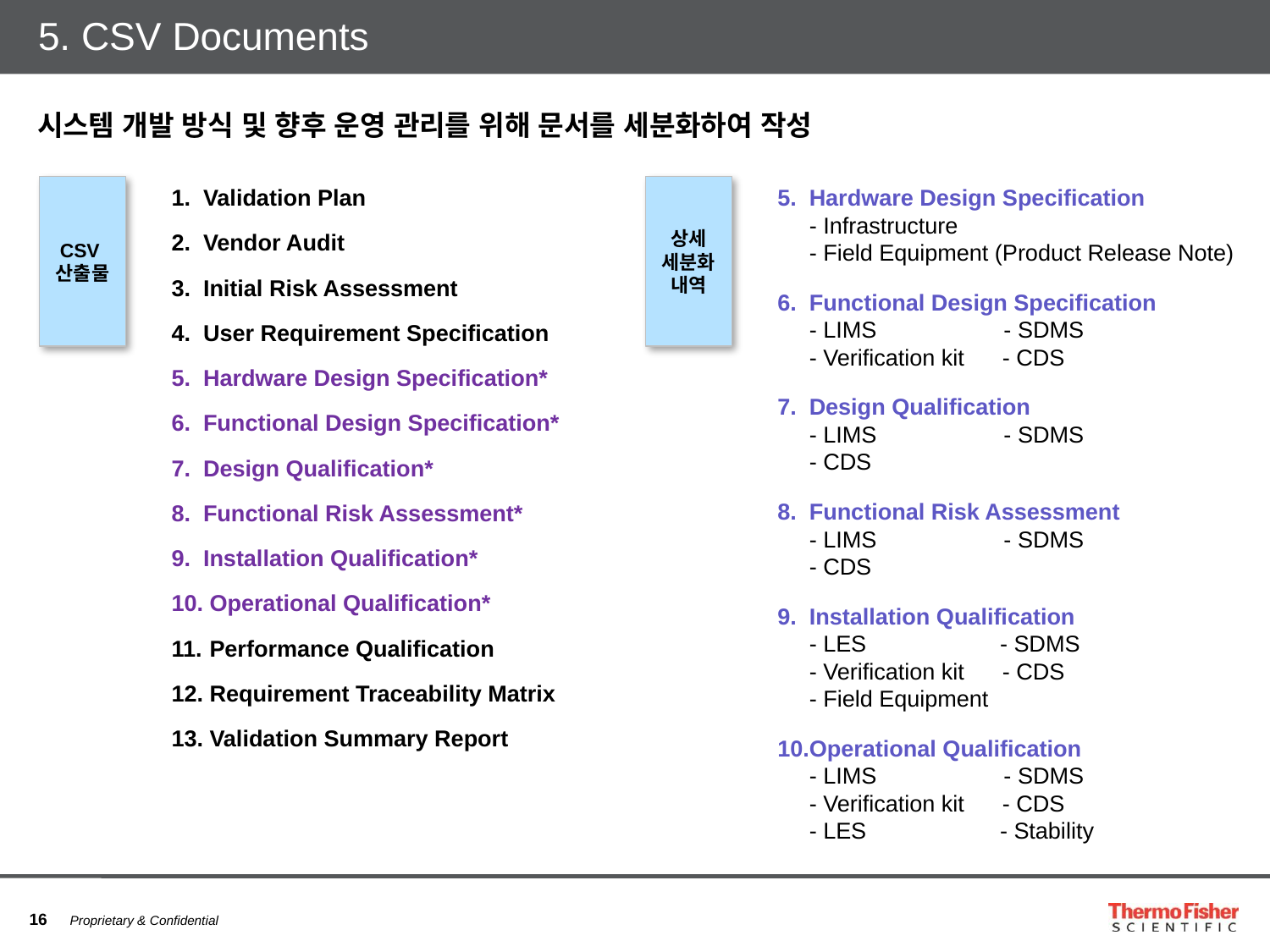

# 5. CSV Documents
시스템 개발 방식 및 향후 운영 관리를 위해 문서를 세분화하여 작성
CSV
산출물
상세 세분화 내역
Validation Plan
Vendor Audit
Initial Risk Assessment
User Requirement Specification
Hardware Design Specification*
Functional Design Specification*
Design Qualification*
Functional Risk Assessment*
Installation Qualification*
 Operational Qualification*
 Performance Qualification
 Requirement Traceability Matrix
 Validation Summary Report
Hardware Design Specification
- Infrastructure
- Field Equipment (Product Release Note)

Functional Design Specification
- LIMS                    - SDMS
- Verification kit      - CDS

Design Qualification
- LIMS                    - SDMS
- CDS

Functional Risk Assessment
- LIMS                    - SDMS
- CDS

Installation Qualification
- LES                     - SDMS
- Verification kit      - CDS
- Field Equipment

Operational Qualification
- LIMS                    - SDMS
- Verification kit      - CDS
- LES                     - Stability